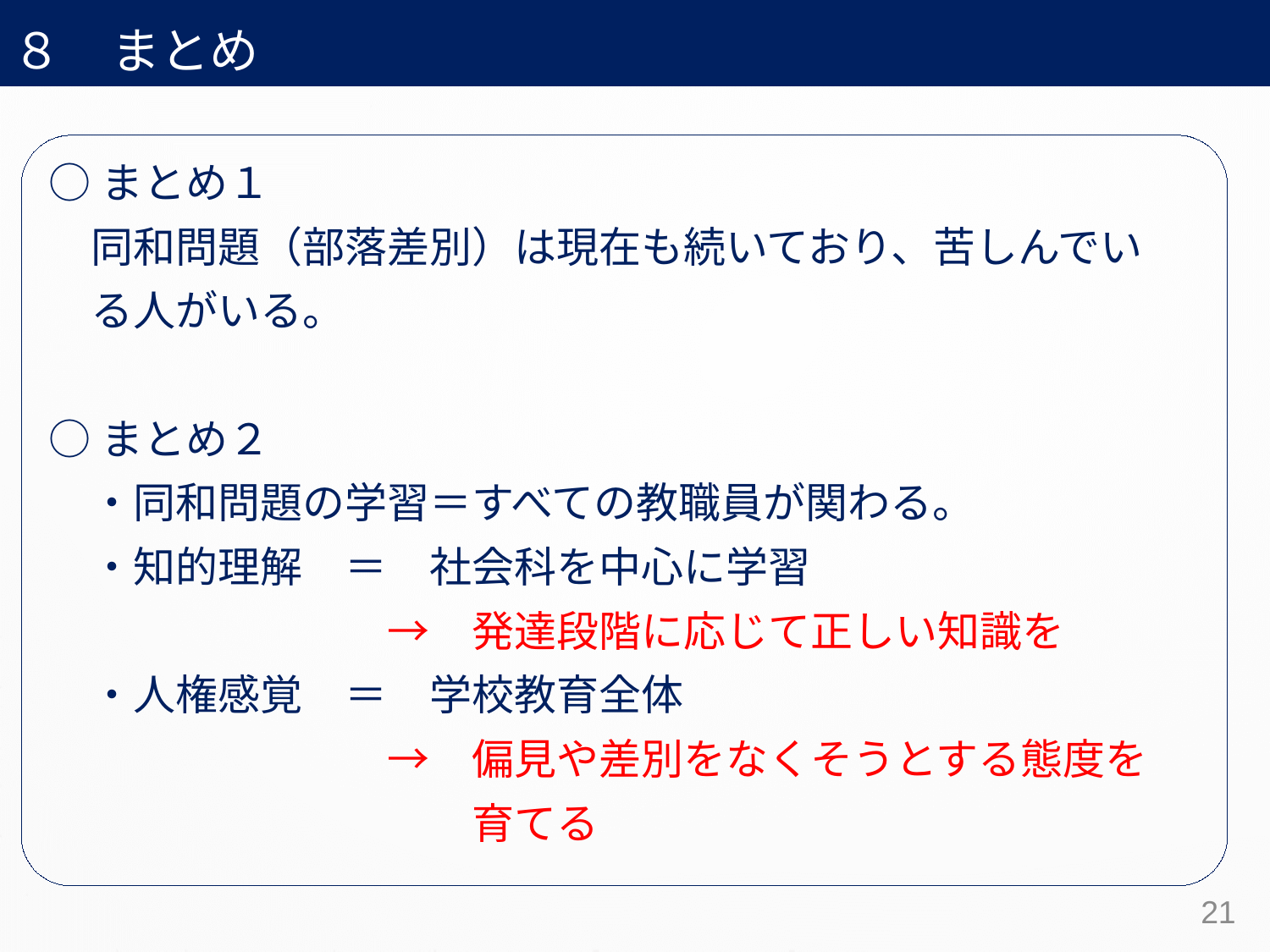

８　まとめ
○まとめ１
　同和問題（部落差別）は現在も続いており、苦しんでい
　る人がいる。

○まとめ２
　・同和問題の学習＝すべての教職員が関わる。
　・知的理解　＝　社会科を中心に学習
　　　　　　　　→　発達段階に応じて正しい知識を
　・人権感覚　＝　学校教育全体
　　　　　　　　→　偏見や差別をなくそうとする態度を
　　　　　　　　　　育てる

21